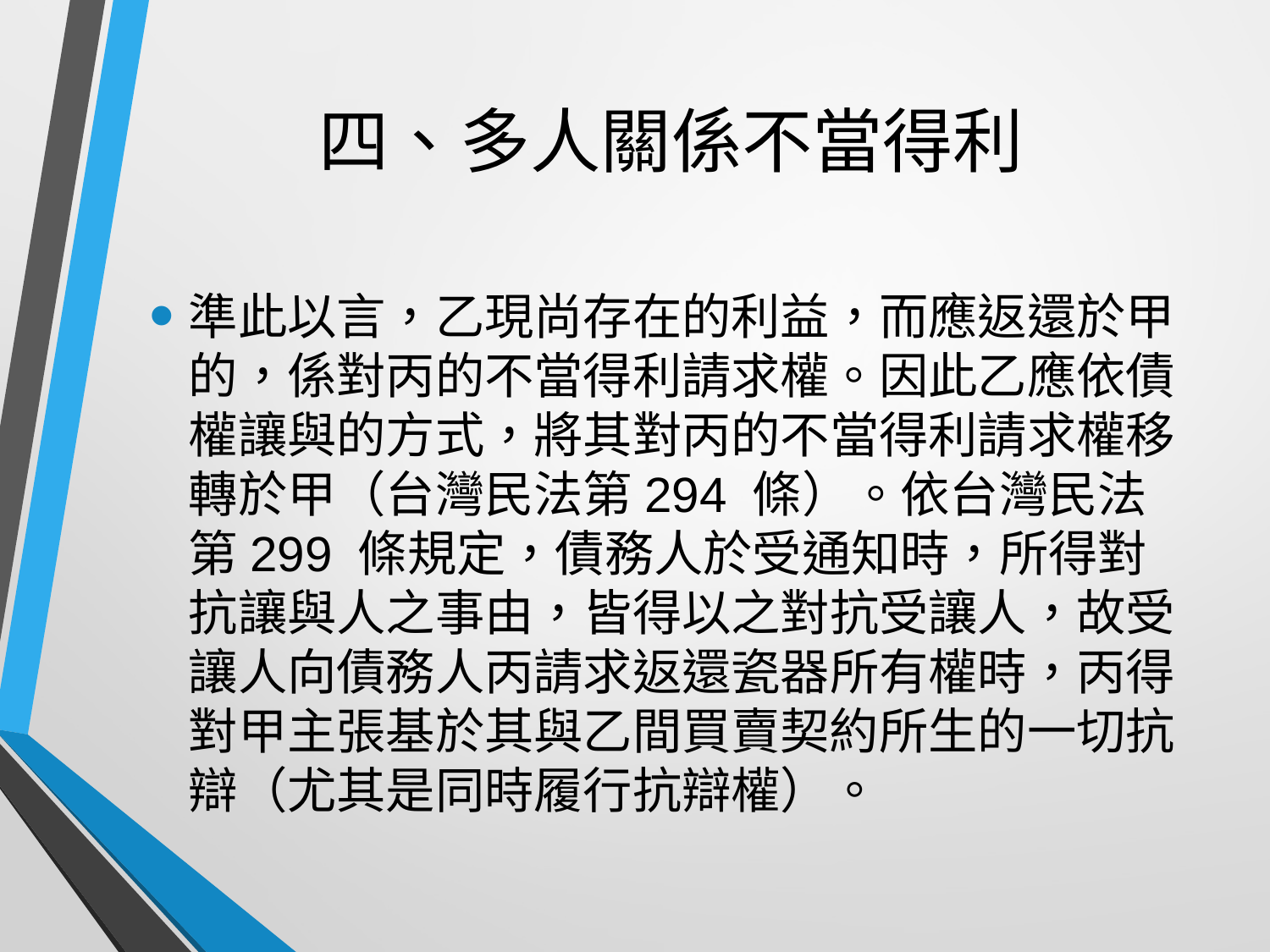

# 四、多人關係不當得利
準此以言，乙現尚存在的利益，而應返還於甲的，係對丙的不當得利請求權。因此乙應依債權讓與的方式，將其對丙的不當得利請求權移轉於甲（台灣民法第294 條）。依台灣民法第299 條規定，債務人於受通知時，所得對抗讓與人之事由，皆得以之對抗受讓人，故受讓人向債務人丙請求返還瓷器所有權時，丙得對甲主張基於其與乙間買賣契約所生的一切抗辯（尤其是同時履行抗辯權）。